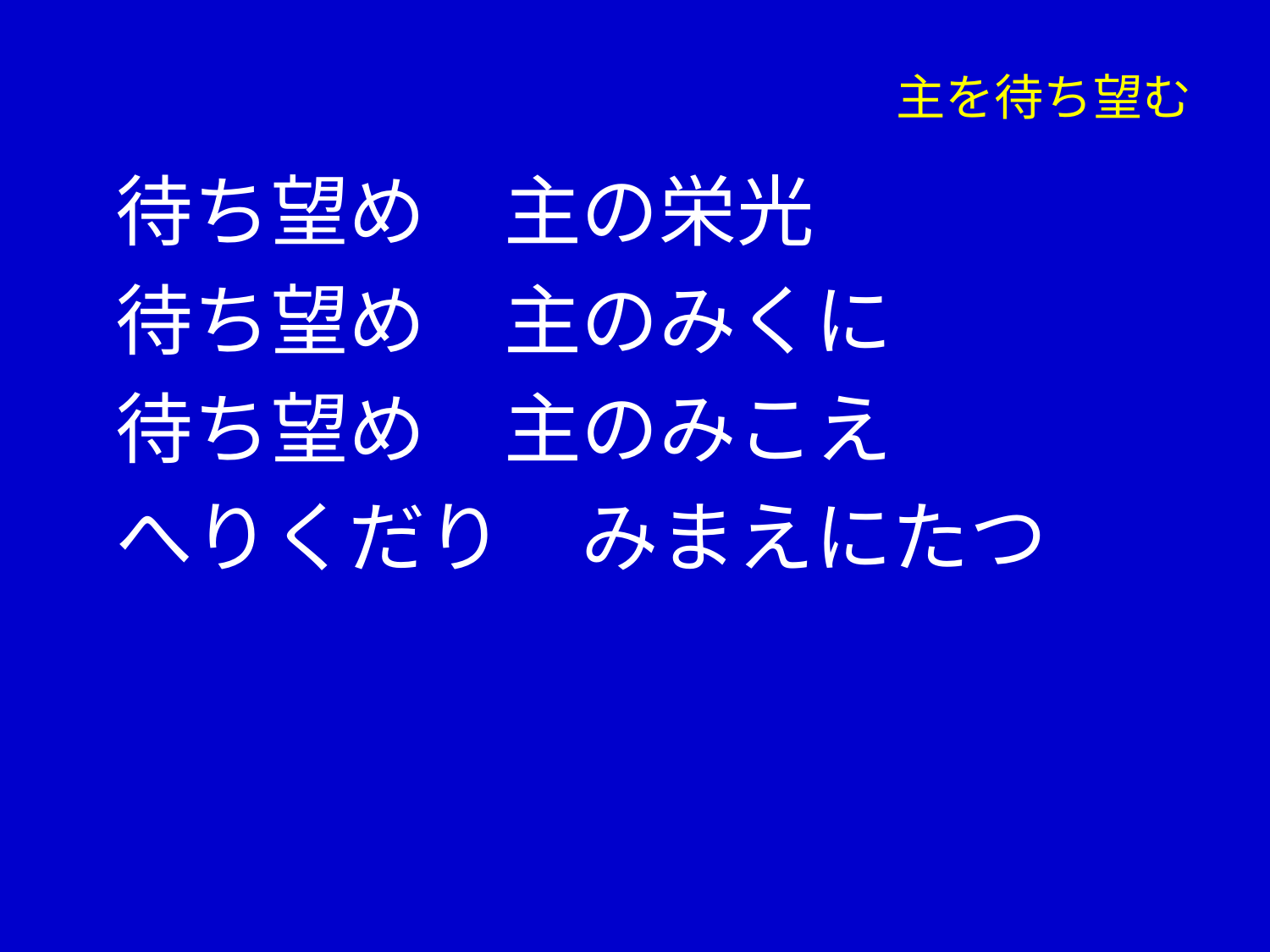

# 主を待ち望む
待ち望め　主の栄光
待ち望め　主のみくに
待ち望め　主のみこえ
へりくだり　みまえにたつ